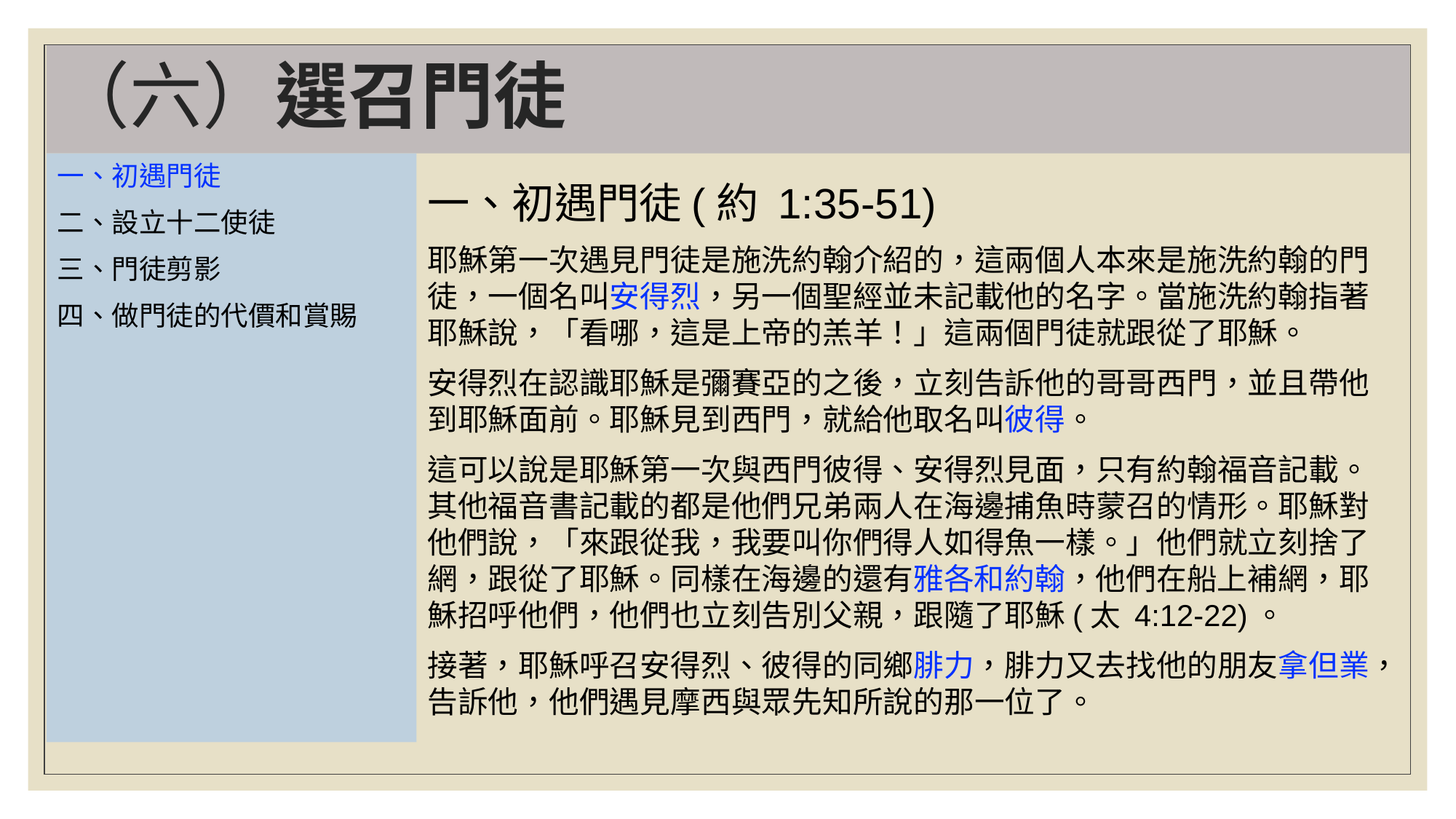

# （六）選召門徒
一、初遇門徒
二、設立十二使徒
三、門徒剪影
四、做門徒的代價和賞賜

一、初遇門徒(約 1:35-51)
耶穌第一次遇見門徒是施洗約翰介紹的，這兩個人本來是施洗約翰的門徒，一個名叫安得烈，另一個聖經並未記載他的名字。當施洗約翰指著耶穌說，「看哪，這是上帝的羔羊！」這兩個門徒就跟從了耶穌。
安得烈在認識耶穌是彌賽亞的之後，立刻告訴他的哥哥西門，並且帶他到耶穌面前。耶穌見到西門，就給他取名叫彼得。
這可以說是耶穌第一次與西門彼得、安得烈見面，只有約翰福音記載。其他福音書記載的都是他們兄弟兩人在海邊捕魚時蒙召的情形。耶穌對他們說，「來跟從我，我要叫你們得人如得魚一樣。」他們就立刻捨了網，跟從了耶穌。同樣在海邊的還有雅各和約翰，他們在船上補網，耶穌招呼他們，他們也立刻告別父親，跟隨了耶穌(太 4:12-22)。
接著，耶穌呼召安得烈、彼得的同鄉腓力，腓力又去找他的朋友拿但業，告訴他，他們遇見摩西與眾先知所說的那一位了。